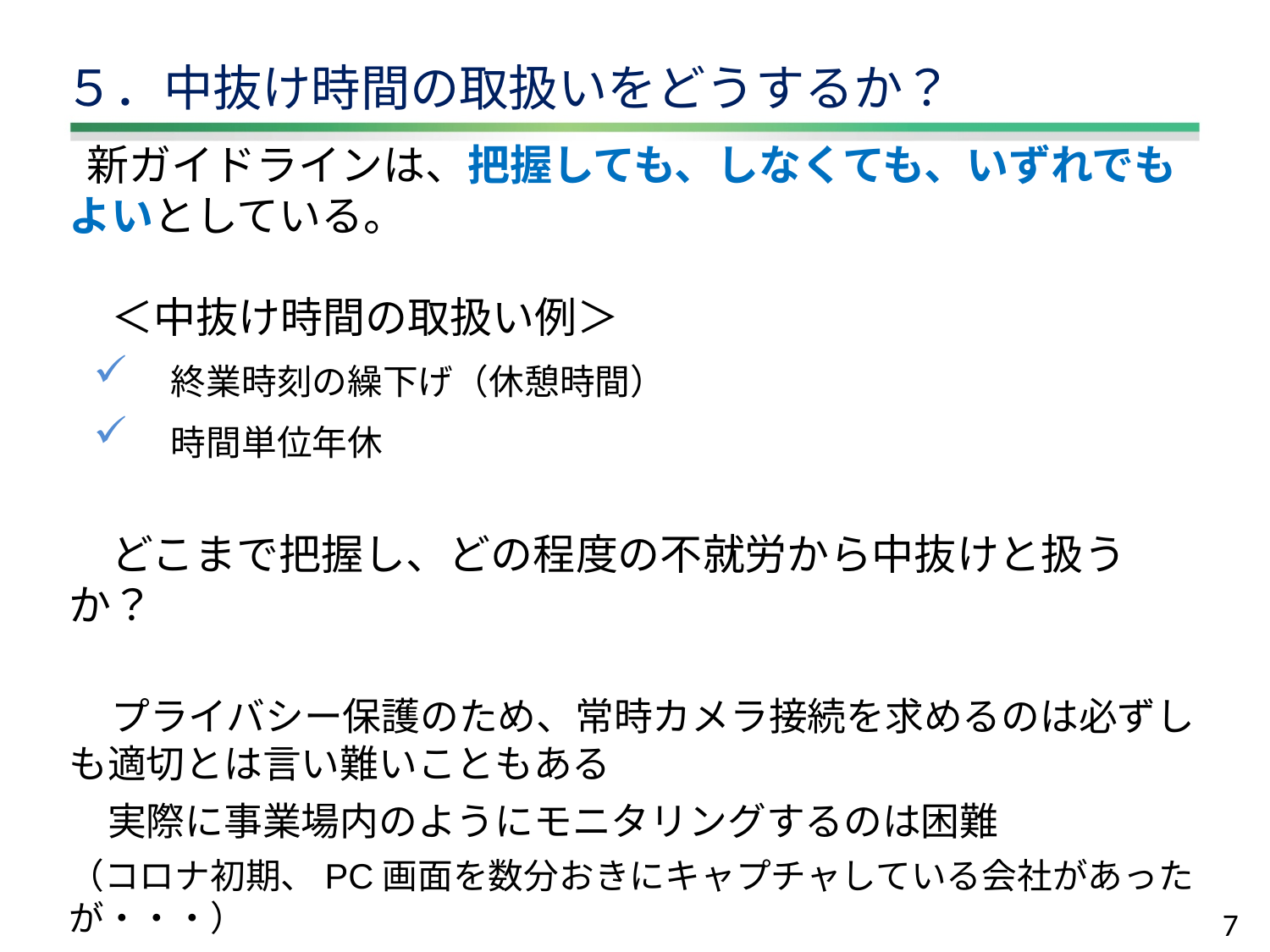

# ５．中抜け時間の取扱いをどうするか？
　新ガイドラインは、把握しても、しなくても、いずれでもよいとしている。

　＜中抜け時間の取扱い例＞
　終業時刻の繰下げ（休憩時間）
　時間単位年休

　どこまで把握し、どの程度の不就労から中抜けと扱うか？

　プライバシー保護のため、常時カメラ接続を求めるのは必ずしも適切とは言い難いこともある
　実際に事業場内のようにモニタリングするのは困難
（コロナ初期、PC画面を数分おきにキャプチャしている会社があったが・・・）
信頼関係を前提のもと、例えば15分以上の中抜けは自己申告を求めるという程度での対応くらいが現実的ではないか？
7